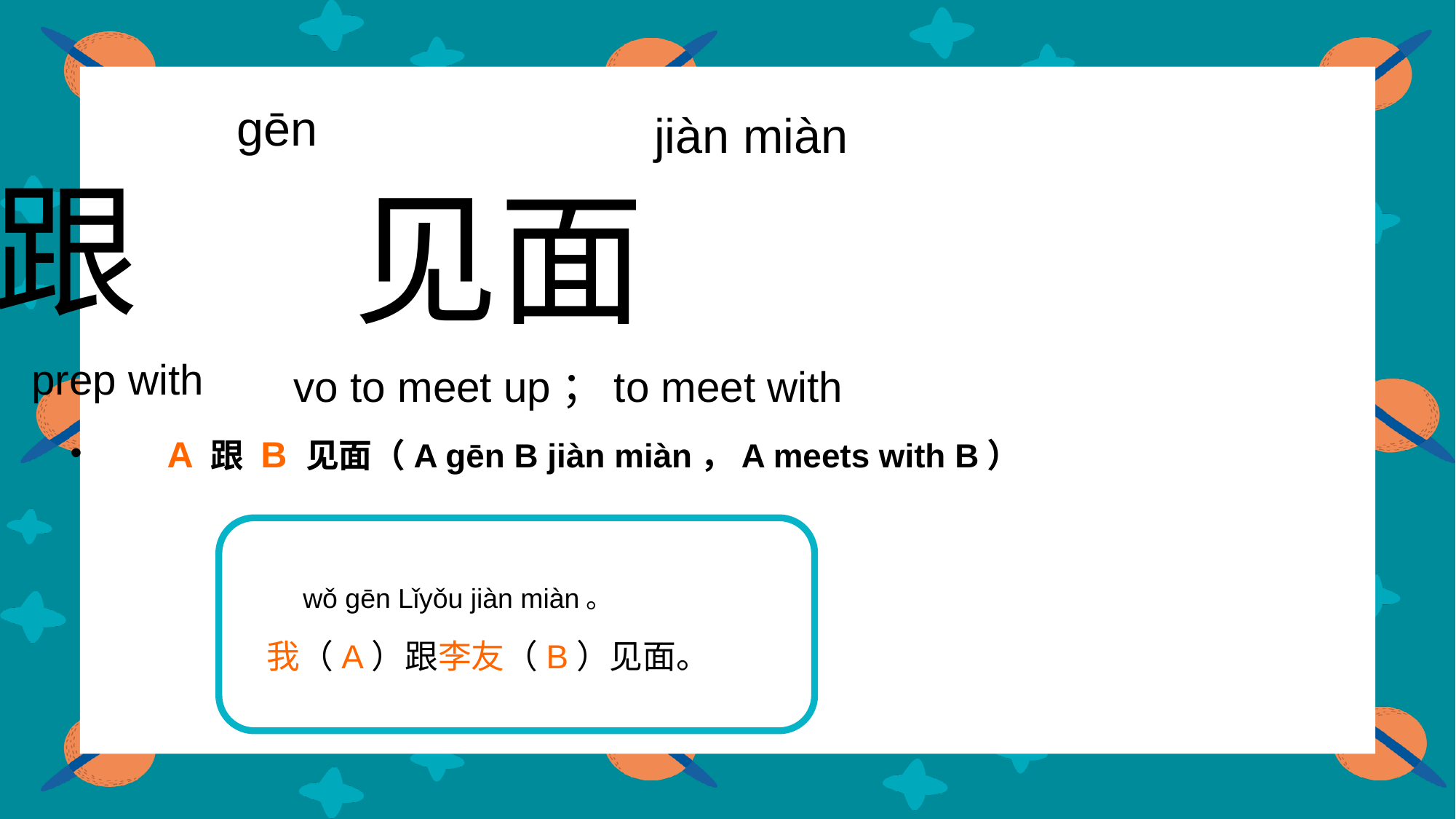

gēn
jiàn miàn
         跟
                               prep with
            见面
                               vo to meet up；to meet with
      A 跟 B 见面（A gēn B jiàn miàn，A meets with B）

wǒ gēn Lǐyǒu jiàn miàn。
我（A）跟李友（B）见面。